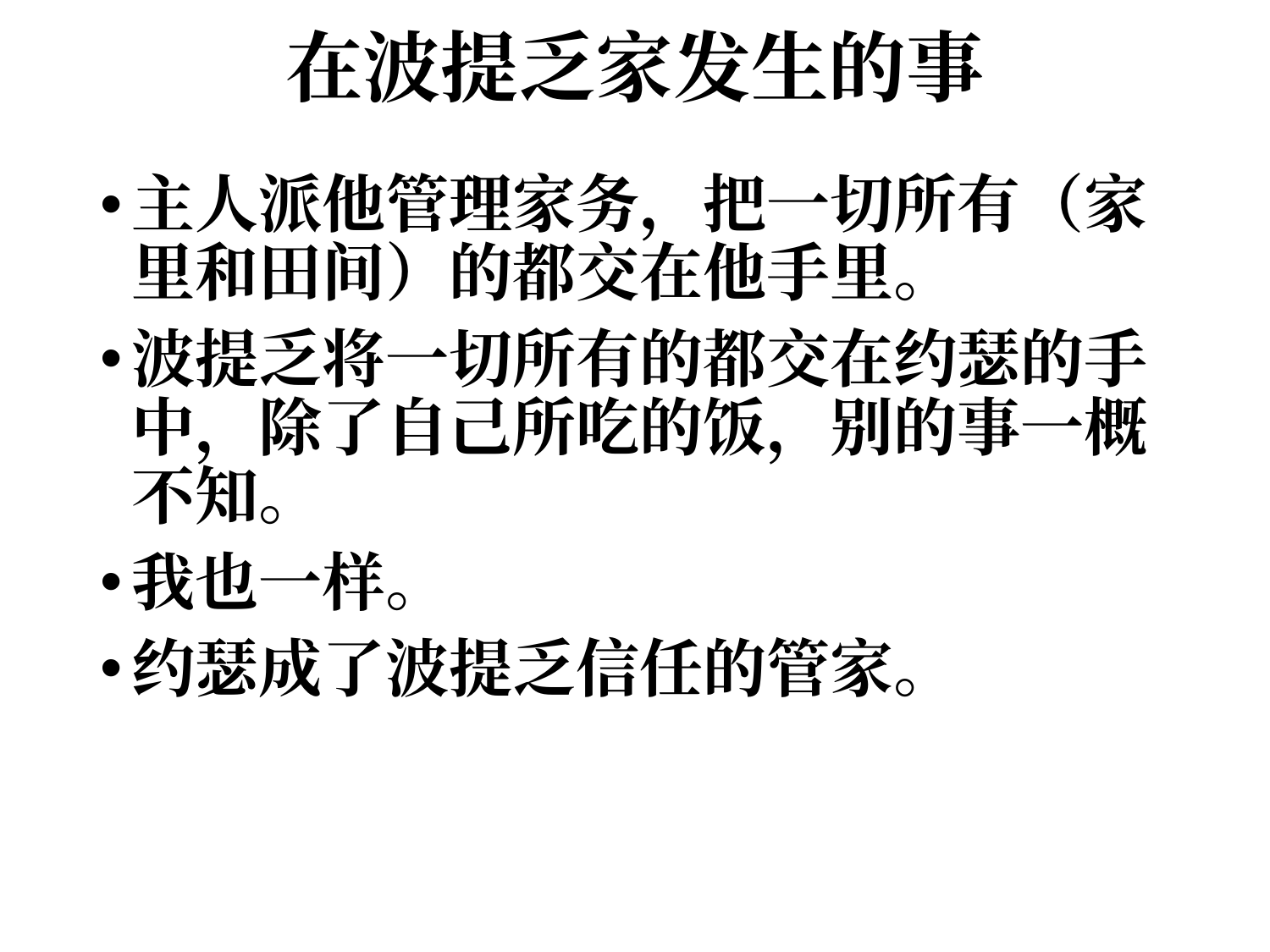

# 在波提乏家发生的事
主人派他管理家务，把一切所有（家里和田间）的都交在他手里。
波提乏将一切所有的都交在约瑟的手中，除了自己所吃的饭，别的事一概不知。
我也一样。
约瑟成了波提乏信任的管家。